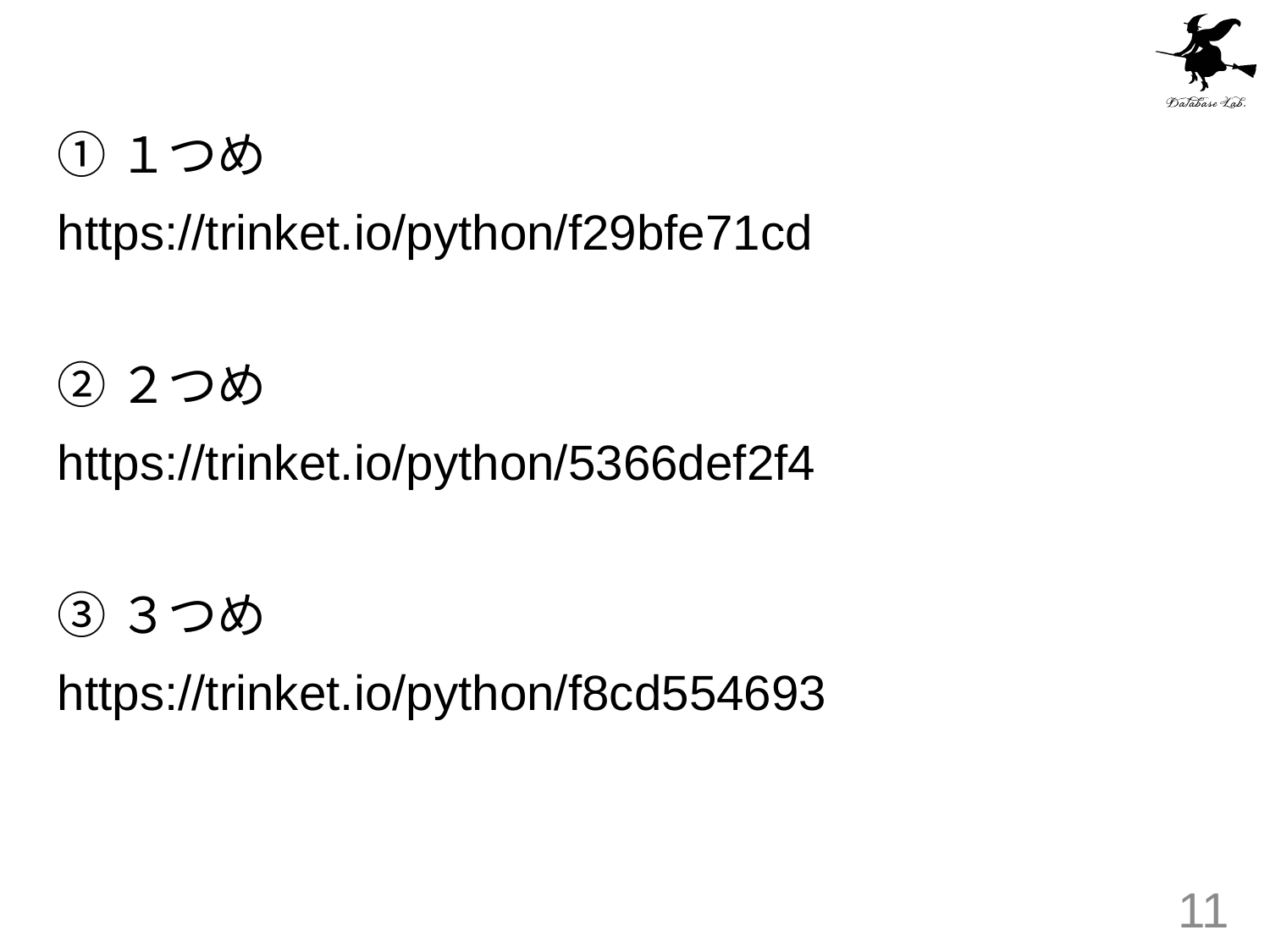

#
①１つめ
https://trinket.io/python/f29bfe71cd

②２つめ
https://trinket.io/python/5366def2f4

③３つめ
https://trinket.io/python/f8cd554693
11